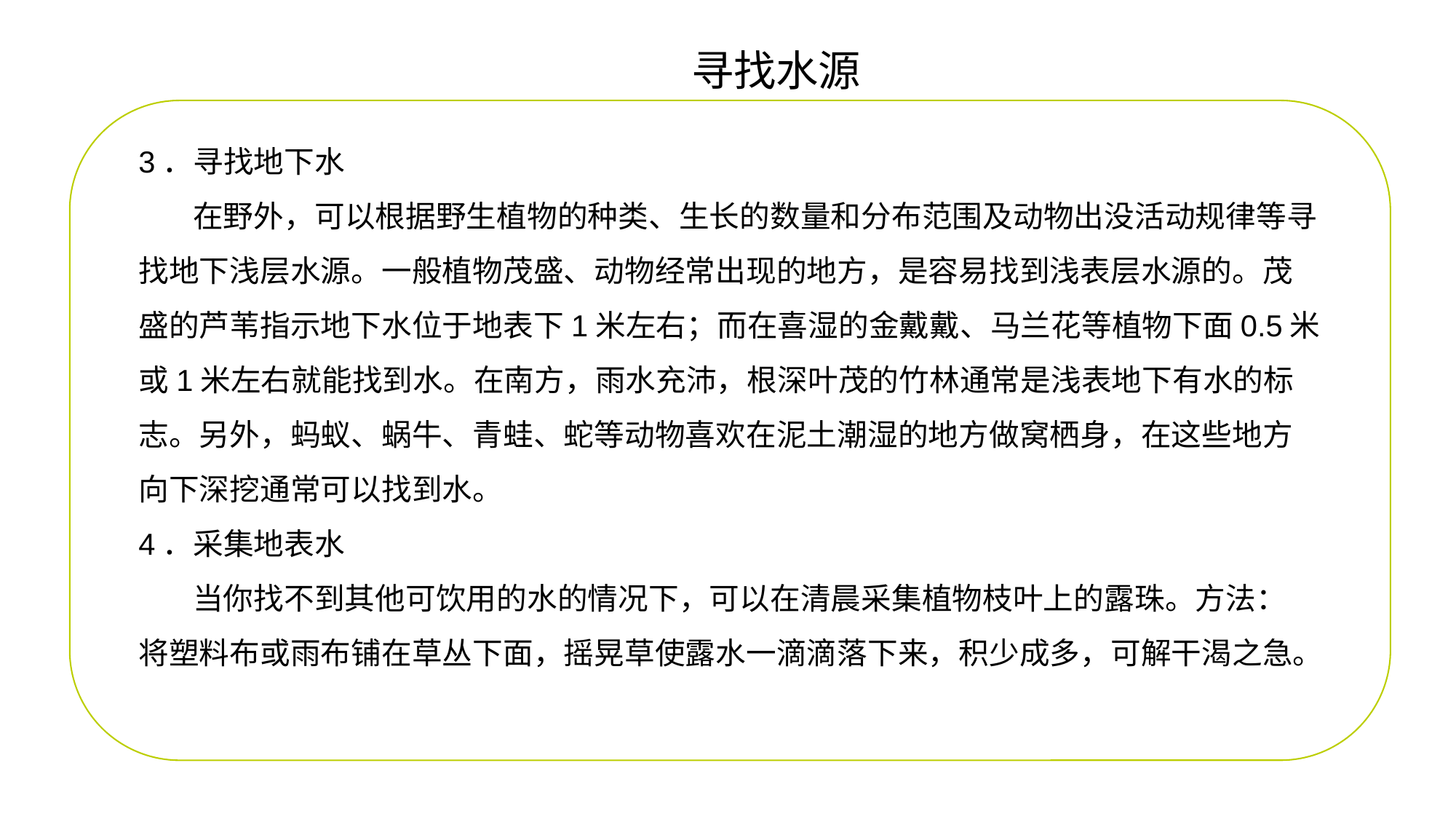

寻找水源

3．寻找地下水
       在野外，可以根据野生植物的种类、生长的数量和分布范围及动物出没活动规律等寻找地下浅层水源。一般植物茂盛、动物经常出现的地方，是容易找到浅表层水源的。茂盛的芦苇指示地下水位于地表下1米左右；而在喜湿的金戴戴、马兰花等植物下面0.5米或1米左右就能找到水。在南方，雨水充沛，根深叶茂的竹林通常是浅表地下有水的标志。另外，蚂蚁、蜗牛、青蛙、蛇等动物喜欢在泥土潮湿的地方做窝栖身，在这些地方向下深挖通常可以找到水。
4．采集地表水
       当你找不到其他可饮用的水的情况下，可以在清晨采集植物枝叶上的露珠。方法： 将塑料布或雨布铺在草丛下面，摇晃草使露水一滴滴落下来，积少成多，可解干渴之急。